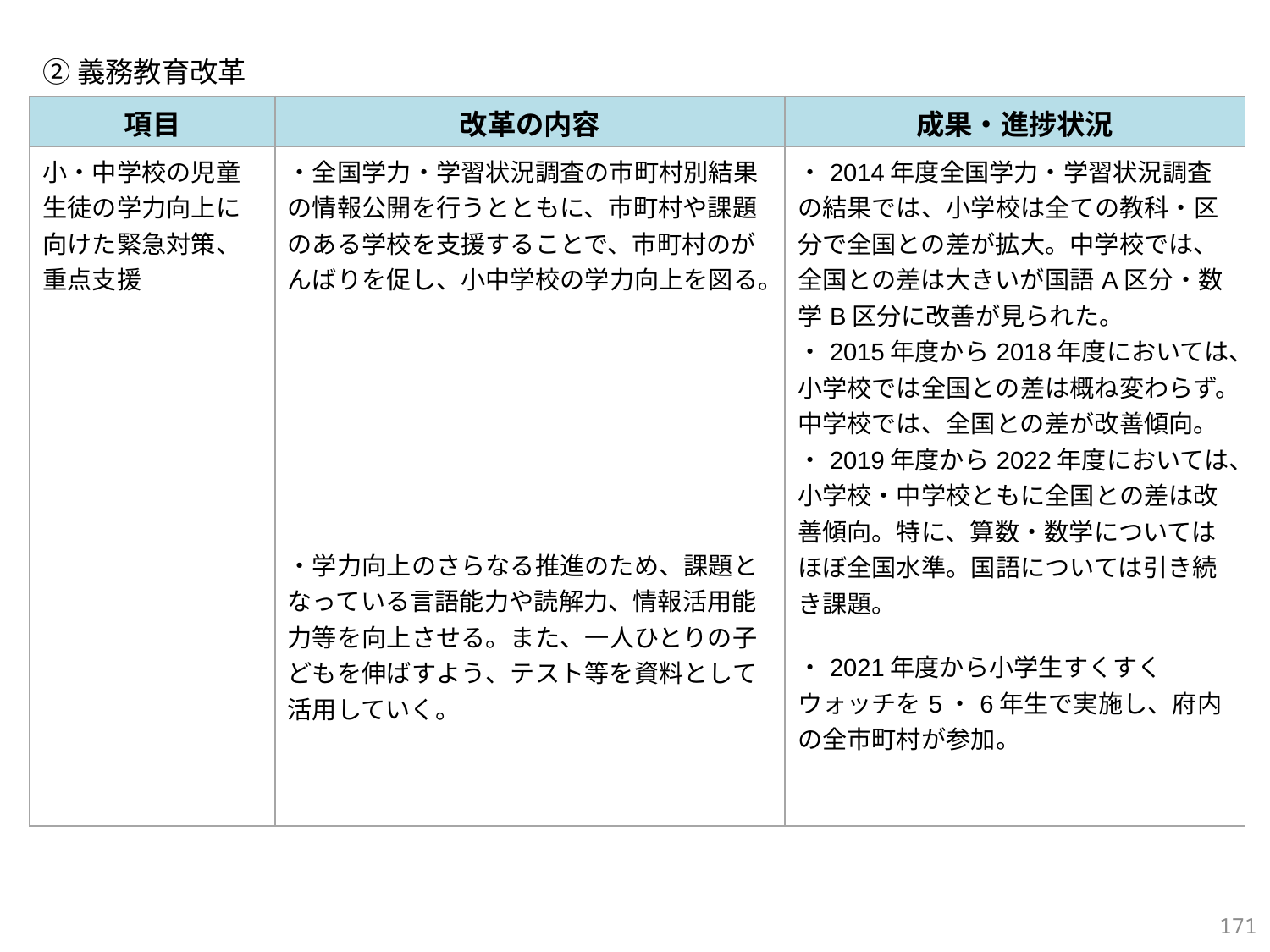

②義務教育改革
| 項目 | 改革の内容 | 成果・進捗状況 |
| --- | --- | --- |
| 小・中学校の児童生徒の学力向上に向けた緊急対策、重点支援 | ・全国学力・学習状況調査の市町村別結果の情報公開を行うとともに、市町村や課題のある学校を支援することで、市町村のがんばりを促し、小中学校の学力向上を図る。 ・学力向上のさらなる推進のため、課題となっている言語能力や読解力、情報活用能力等を向上させる。また、一人ひとりの子どもを伸ばすよう、テスト等を資料として活用していく。 | ・2014年度全国学力・学習状況調査の結果では、小学校は全ての教科・区分で全国との差が拡大。中学校では、全国との差は大きいが国語A区分・数学B区分に改善が見られた。 ・2015年度から2018年度においては、小学校では全国との差は概ね変わらず。中学校では、全国との差が改善傾向。 ・2019年度から2022年度においては、小学校・中学校ともに全国との差は改善傾向。特に、算数・数学についてはほぼ全国水準。国語については引き続き課題。 ・2021年度から小学生すくすくウォッチを5・6年生で実施し、府内の全市町村が参加。 |
■改革の内容と進捗状況
171